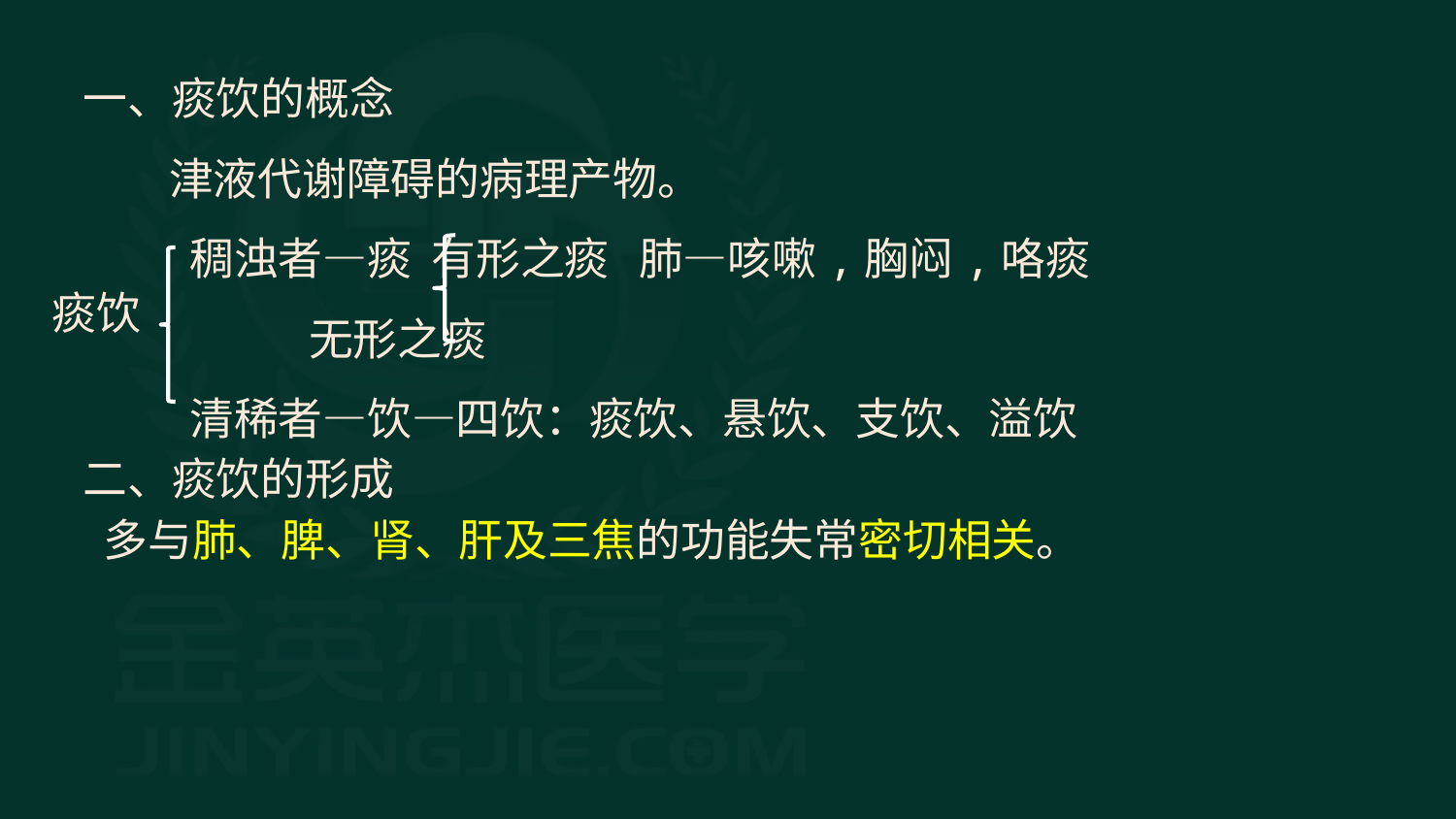

一、痰饮的概念
津液代谢障碍的病理产物。
 稠浊者—痰  有形之痰   肺—咳嗽,胸闷,咯痰
             无形之痰
 清稀者—饮—四饮：痰饮、悬饮、支饮、溢饮
二、痰饮的形成
 多与肺、脾、肾、肝及三焦的功能失常密切相关。

痰饮